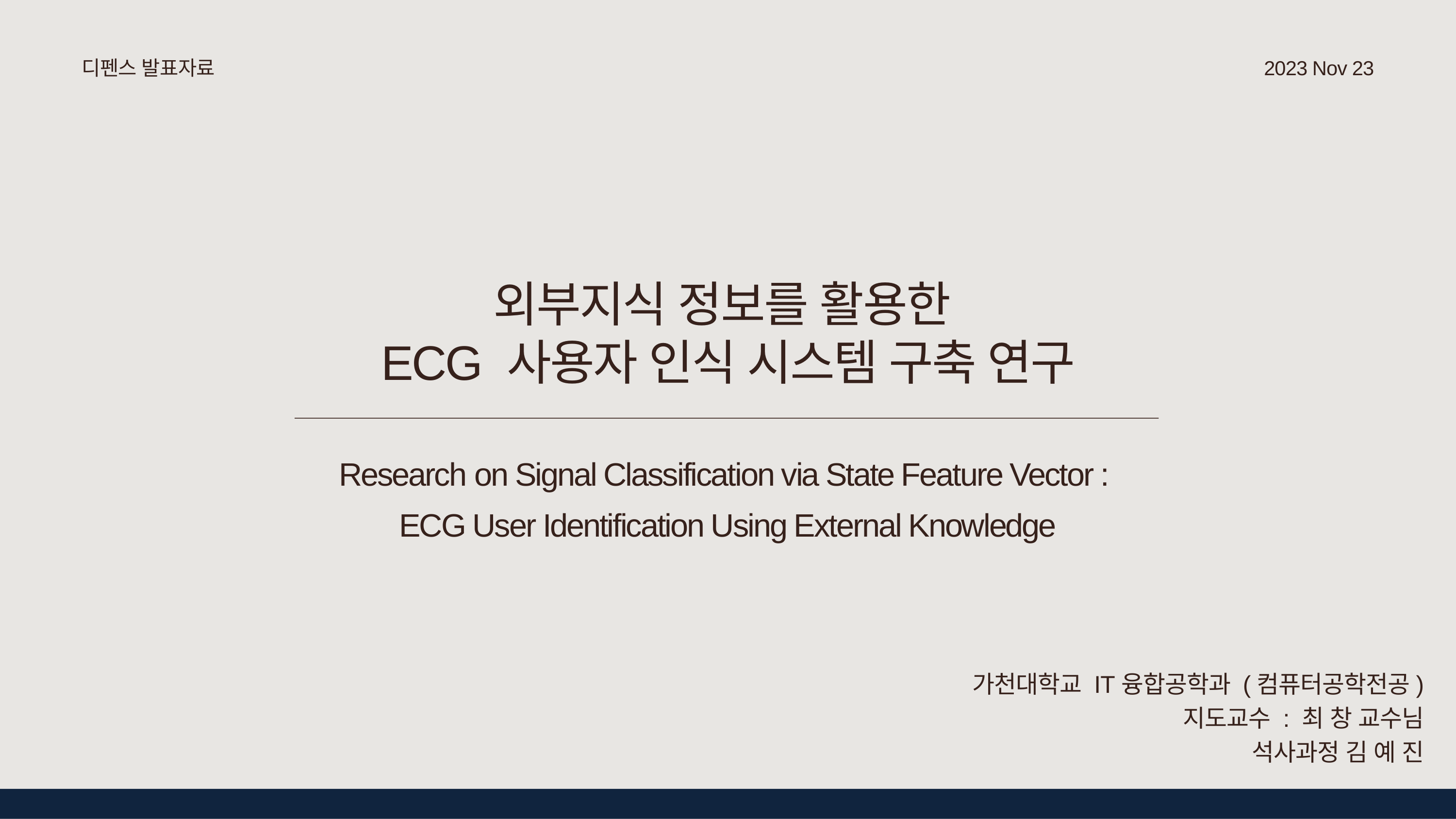

2023 Nov 23
디펜스 발표자료
외부지식 정보를 활용한
ECG 사용자 인식 시스템 구축 연구

Research on Signal Classification via State Feature Vector :
ECG User Identification Using External Knowledge
가천대학교 IT융합공학과 (컴퓨터공학전공)
지도교수 : 최 창 교수님
석사과정 김 예 진